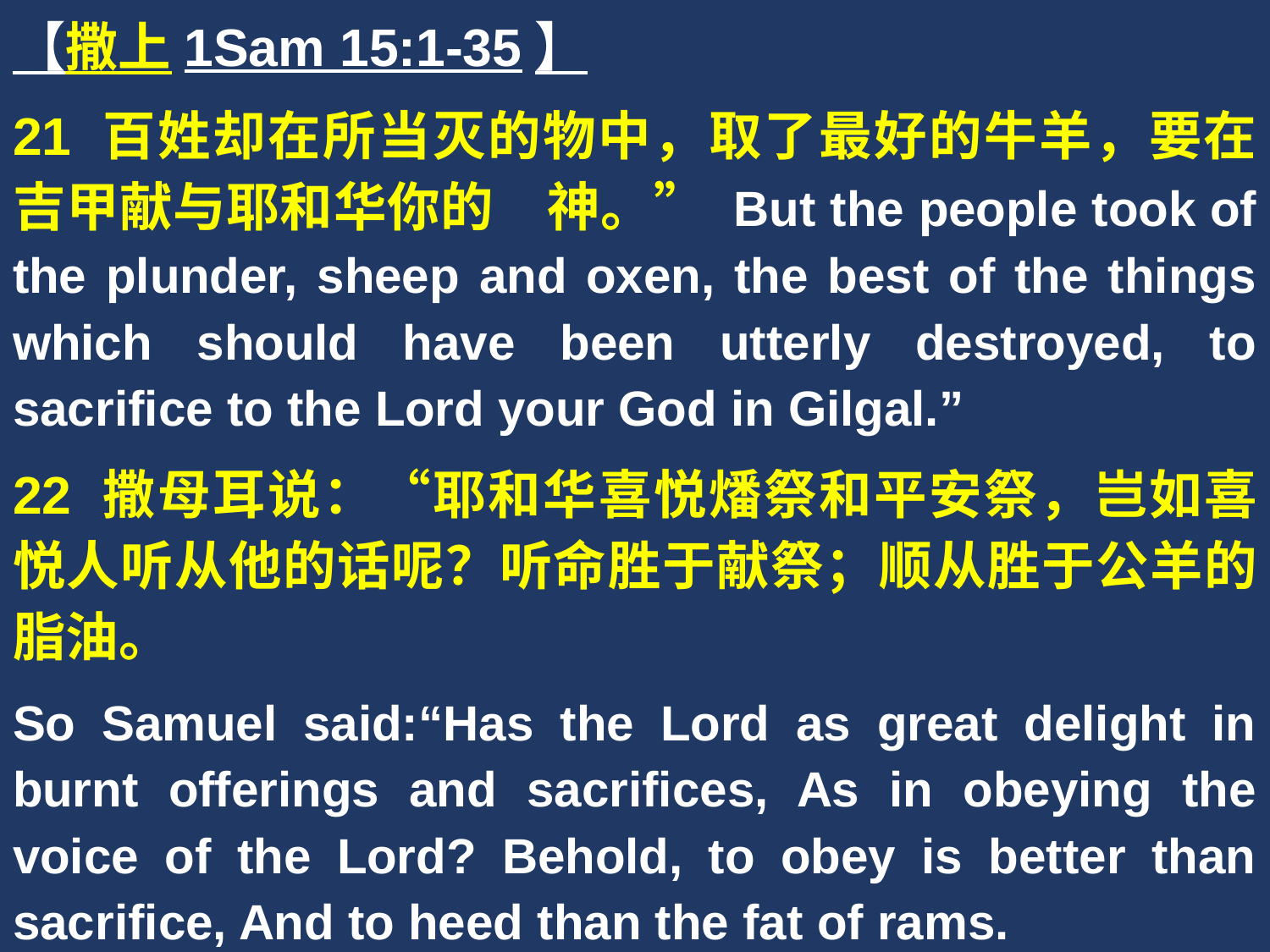

【撒上1Sam 15:1-35】
21 百姓却在所当灭的物中，取了最好的牛羊，要在吉甲献与耶和华你的　神。” But the people took of the plunder, sheep and oxen, the best of the things which should have been utterly destroyed, to sacrifice to the Lord your God in Gilgal.”
22 撒母耳说：“耶和华喜悦燔祭和平安祭，岂如喜悦人听从他的话呢？听命胜于献祭；顺从胜于公羊的脂油。
So Samuel said:“Has the Lord as great delight in burnt offerings and sacrifices, As in obeying the voice of the Lord? Behold, to obey is better than sacrifice, And to heed than the fat of rams.